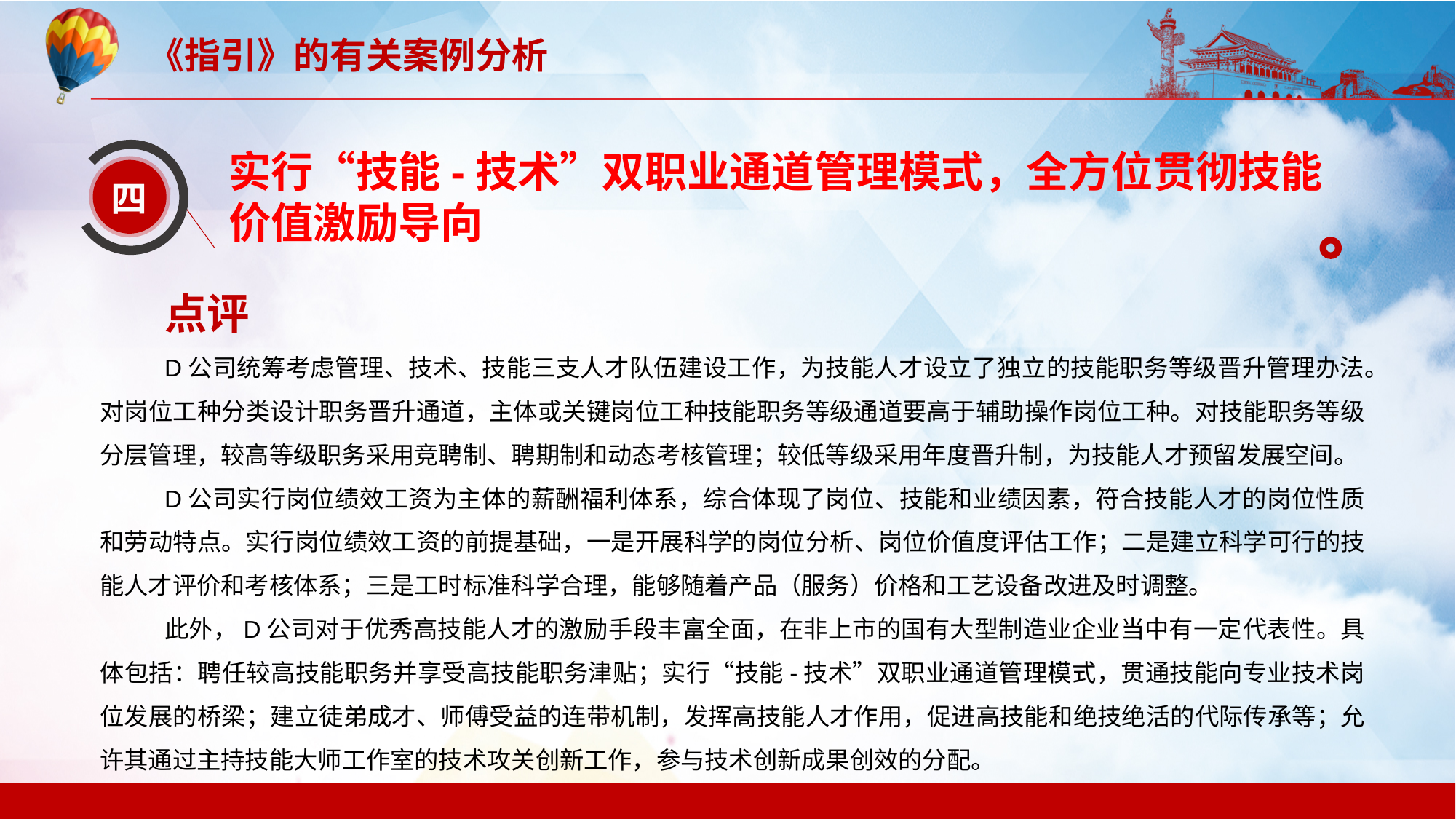

实行“技能-技术”双职业通道管理模式，全方位贯彻技能价值激励导向

四

点评
D公司统筹考虑管理、技术、技能三支人才队伍建设工作，为技能人才设立了独立的技能职务等级晋升管理办法。对岗位工种分类设计职务晋升通道，主体或关键岗位工种技能职务等级通道要高于辅助操作岗位工种。对技能职务等级分层管理，较高等级职务采用竞聘制、聘期制和动态考核管理；较低等级采用年度晋升制，为技能人才预留发展空间。
D公司实行岗位绩效工资为主体的薪酬福利体系，综合体现了岗位、技能和业绩因素，符合技能人才的岗位性质和劳动特点。实行岗位绩效工资的前提基础，一是开展科学的岗位分析、岗位价值度评估工作；二是建立科学可行的技能人才评价和考核体系；三是工时标准科学合理，能够随着产品（服务）价格和工艺设备改进及时调整。
此外，D公司对于优秀高技能人才的激励手段丰富全面，在非上市的国有大型制造业企业当中有一定代表性。具体包括：聘任较高技能职务并享受高技能职务津贴；实行“技能-技术”双职业通道管理模式，贯通技能向专业技术岗位发展的桥梁；建立徒弟成才、师傅受益的连带机制，发挥高技能人才作用，促进高技能和绝技绝活的代际传承等；允许其通过主持技能大师工作室的技术攻关创新工作，参与技术创新成果创效的分配。